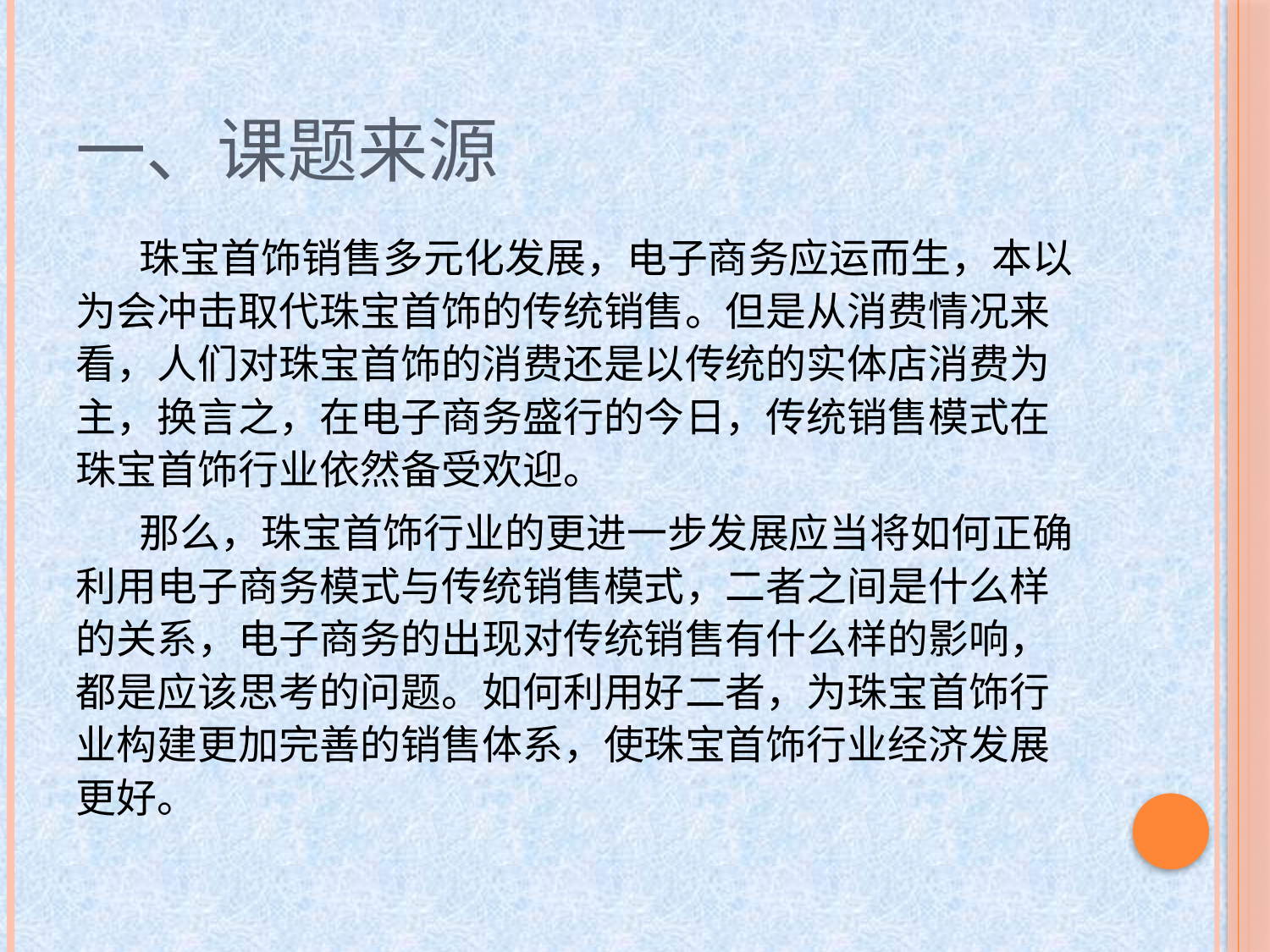

# 一、课题来源
珠宝首饰销售多元化发展，电子商务应运而生，本以为会冲击取代珠宝首饰的传统销售。但是从消费情况来看，人们对珠宝首饰的消费还是以传统的实体店消费为主，换言之，在电子商务盛行的今日，传统销售模式在珠宝首饰行业依然备受欢迎。
那么，珠宝首饰行业的更进一步发展应当将如何正确利用电子商务模式与传统销售模式，二者之间是什么样的关系，电子商务的出现对传统销售有什么样的影响，都是应该思考的问题。如何利用好二者，为珠宝首饰行业构建更加完善的销售体系，使珠宝首饰行业经济发展更好。